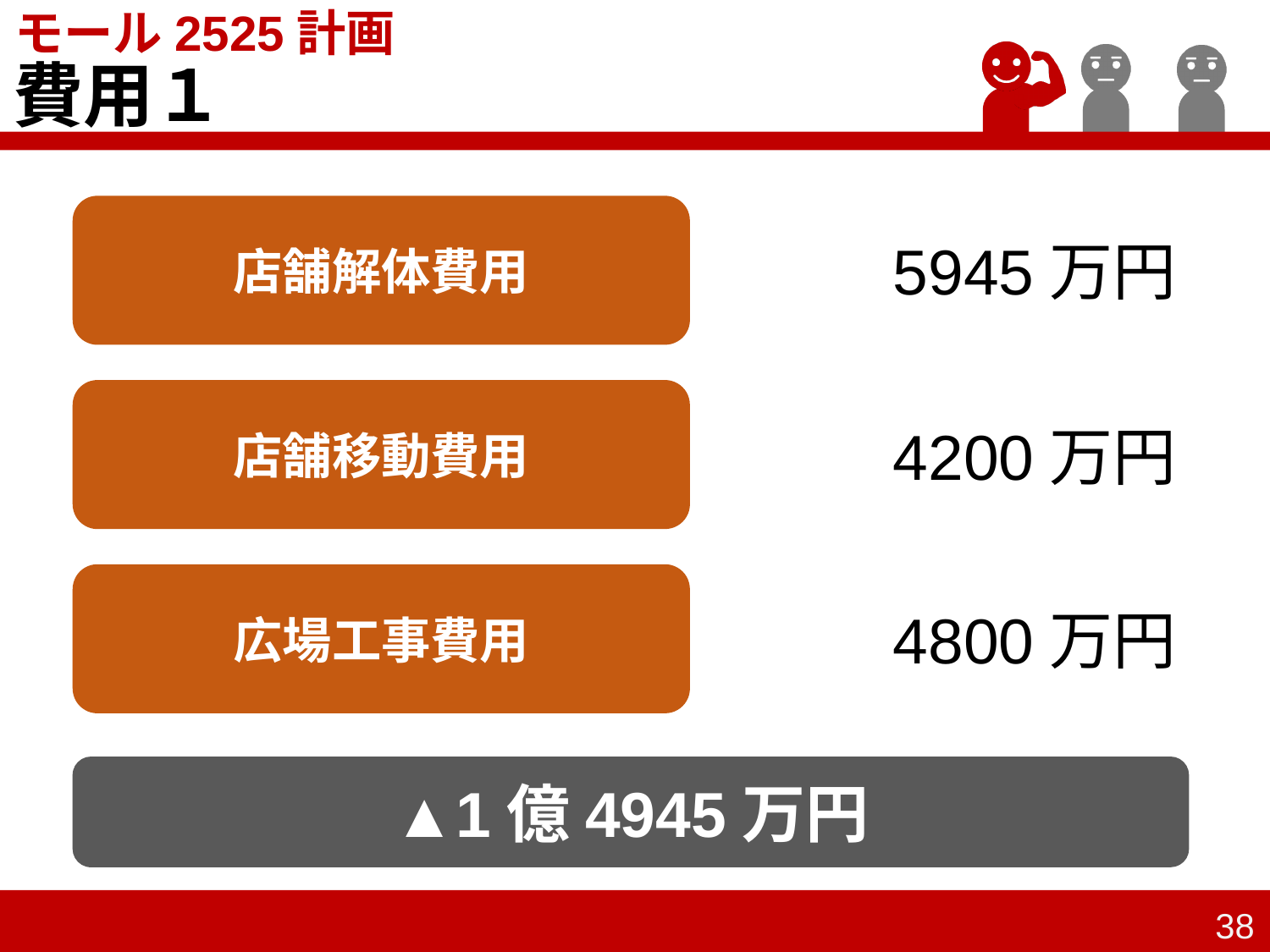

モール2525計画
# 費用１
店舗解体費用
5945万円
店舗移動費用
4200万円
広場工事費用
4800万円
▲1億4945万円
38